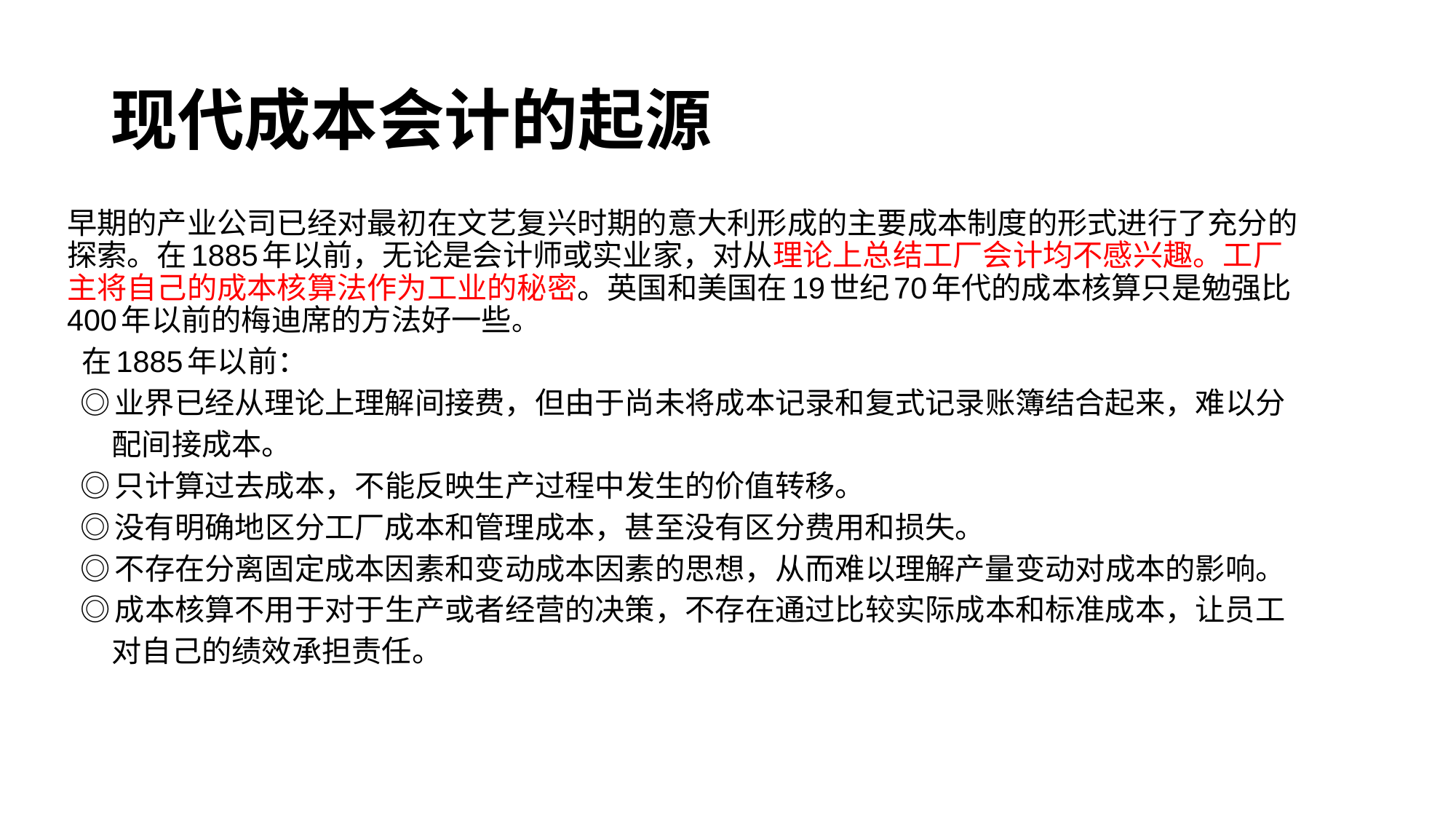

# 现代成本会计的起源

早期的产业公司已经对最初在文艺复兴时期的意大利形成的主要成本制度的形式进行了充分的探索。在1885年以前，无论是会计师或实业家，对从理论上总结工厂会计均不感兴趣。工厂主将自己的成本核算法作为工业的秘密。英国和美国在19世纪70年代的成本核算只是勉强比400年以前的梅迪席的方法好一些。
  在1885年以前：
  ◎业界已经从理论上理解间接费，但由于尚未将成本记录和复式记录账簿结合起来，难以分
      配间接成本。
  ◎只计算过去成本，不能反映生产过程中发生的价值转移。
  ◎没有明确地区分工厂成本和管理成本，甚至没有区分费用和损失。
  ◎不存在分离固定成本因素和变动成本因素的思想，从而难以理解产量变动对成本的影响。
  ◎成本核算不用于对于生产或者经营的决策，不存在通过比较实际成本和标准成本，让员工
      对自己的绩效承担责任。